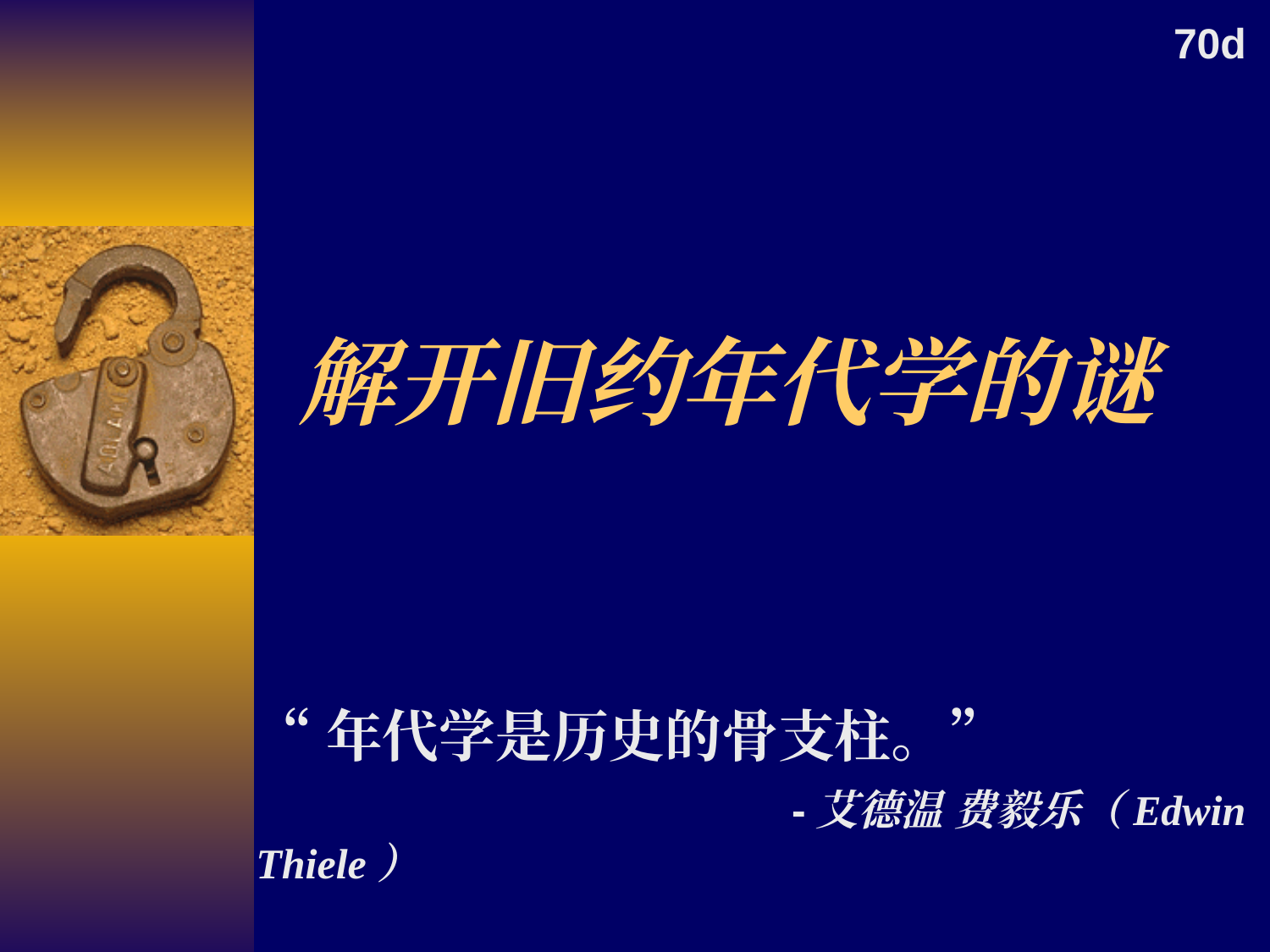

70d
# 解开旧约年代学的谜

“年代学是历史的骨支柱。” 					 -艾德温 费毅乐（Edwin Thiele）